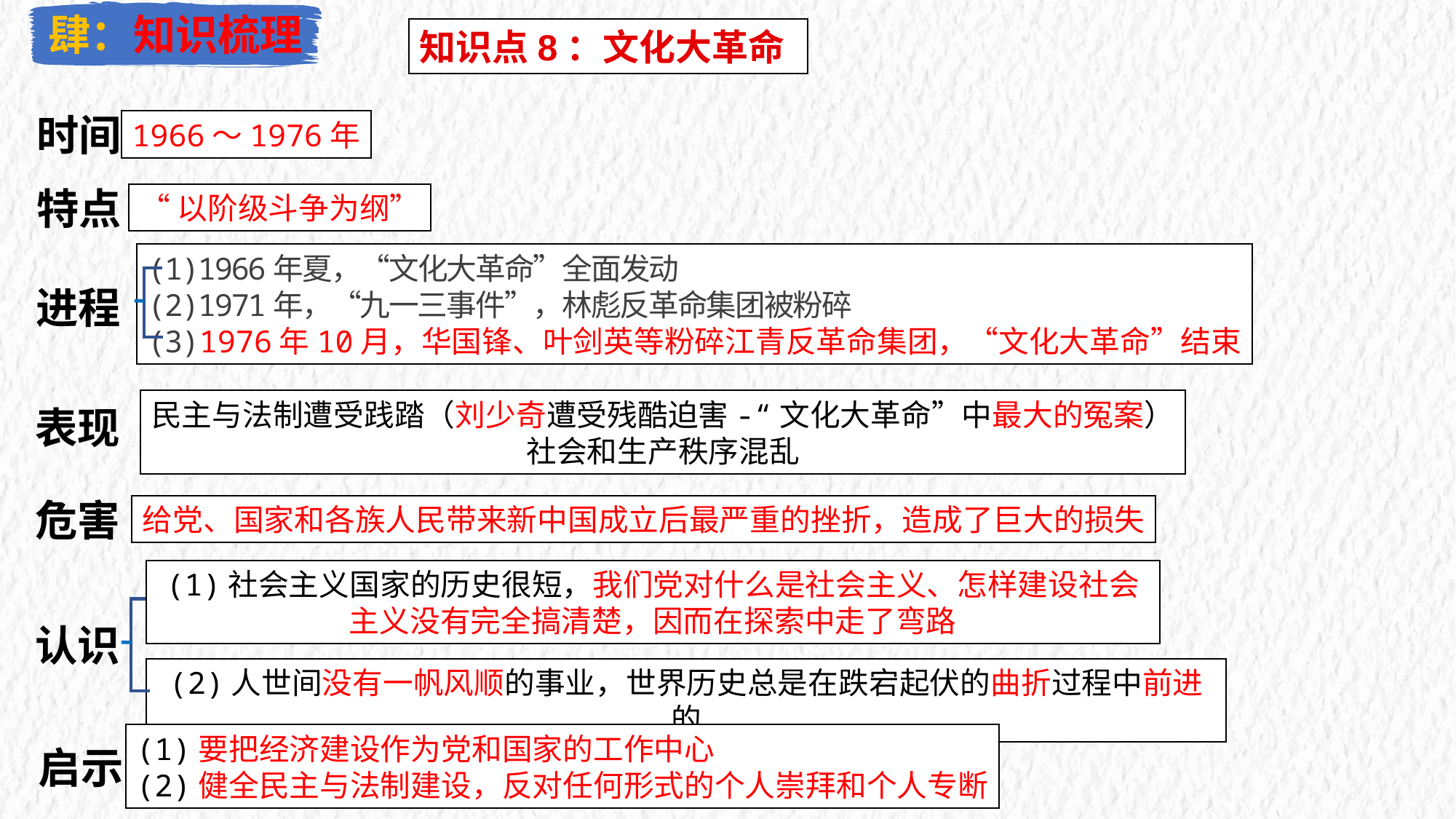

肆：知识梳理
知识点8：文化大革命
时间
1966～1976年
特点
“以阶级斗争为纲”
(1)1966年夏，“文化大革命”全面发动
(2)1971年，“九一三事件”，林彪反革命集团被粉碎
(3)1976年10月，华国锋、叶剑英等粉碎江青反革命集团，“文化大革命”结束

进程
民主与法制遭受践踏（刘少奇遭受残酷迫害-“文化大革命”中最大的冤案）
社会和生产秩序混乱
表现
危害
给党、国家和各族人民带来新中国成立后最严重的挫折，造成了巨大的损失
(1)社会主义国家的历史很短，我们党对什么是社会主义、怎样建设社会主义没有完全搞清楚，因而在探索中走了弯路

认识
(2)人世间没有一帆风顺的事业，世界历史总是在跌宕起伏的曲折过程中前进的
(1)要把经济建设作为党和国家的工作中心
(2)健全民主与法制建设，反对任何形式的个人崇拜和个人专断
启示